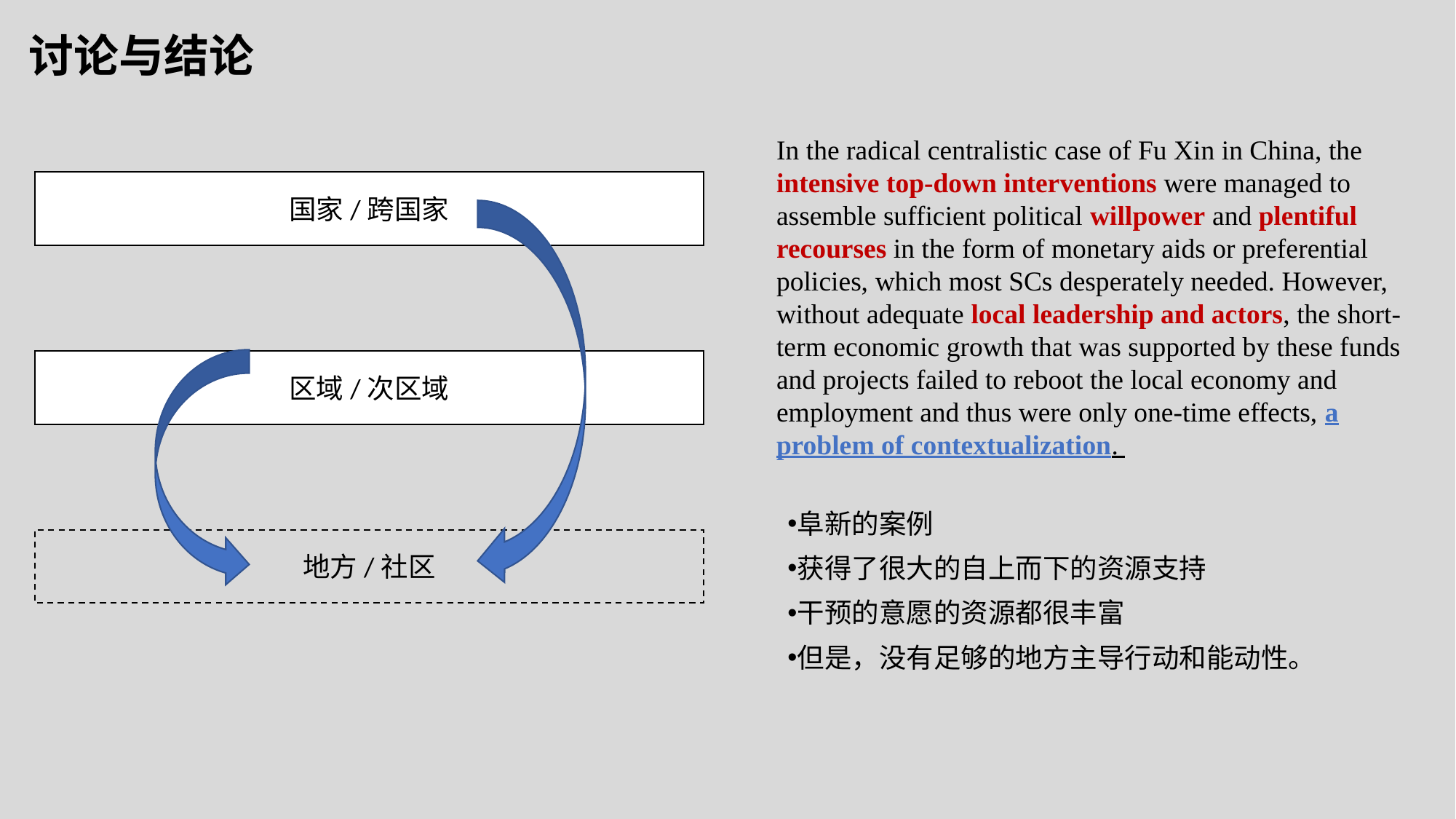

# 讨论与结论
In the radical centralistic case of Fu Xin in China, the intensive top-down interventions were managed to assemble sufficient political willpower and plentiful recourses in the form of monetary aids or preferential policies, which most SCs desperately needed. However, without adequate local leadership and actors, the short-term economic growth that was supported by these funds and projects failed to reboot the local economy and employment and thus were only one-time effects, a problem of contextualization.
国家/跨国家

区域/次区域
阜新的案例
获得了很大的自上而下的资源支持
干预的意愿的资源都很丰富
但是，没有足够的地方主导行动和能动性。

地方/社区